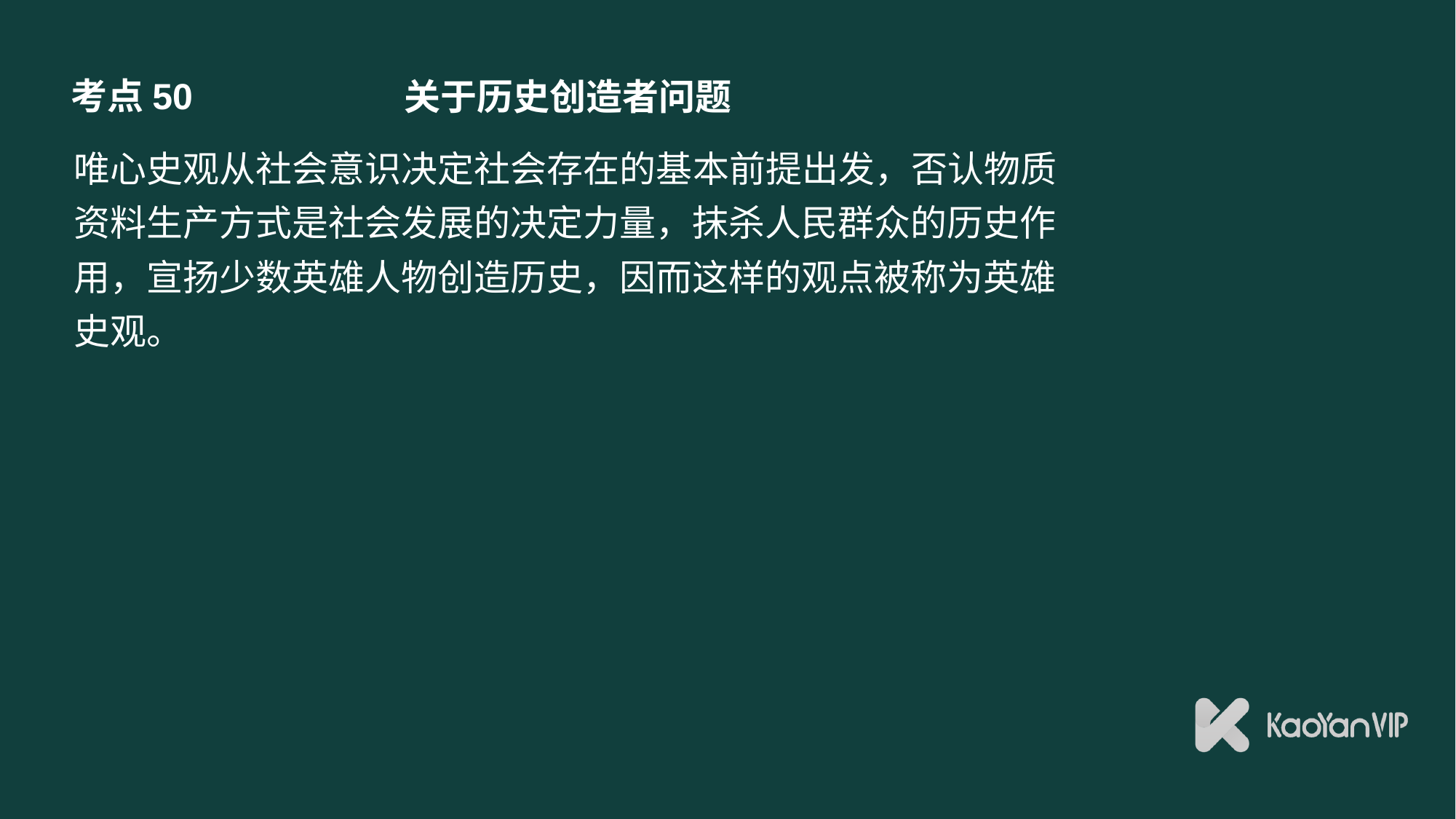

# 关于历史创造者问题
考点50
唯心史观从社会意识决定社会存在的基本前提出发，否认物质资料生产方式是社会发展的决定力量，抹杀人民群众的历史作用，宣扬少数英雄人物创造历史，因而这样的观点被称为英雄史观。